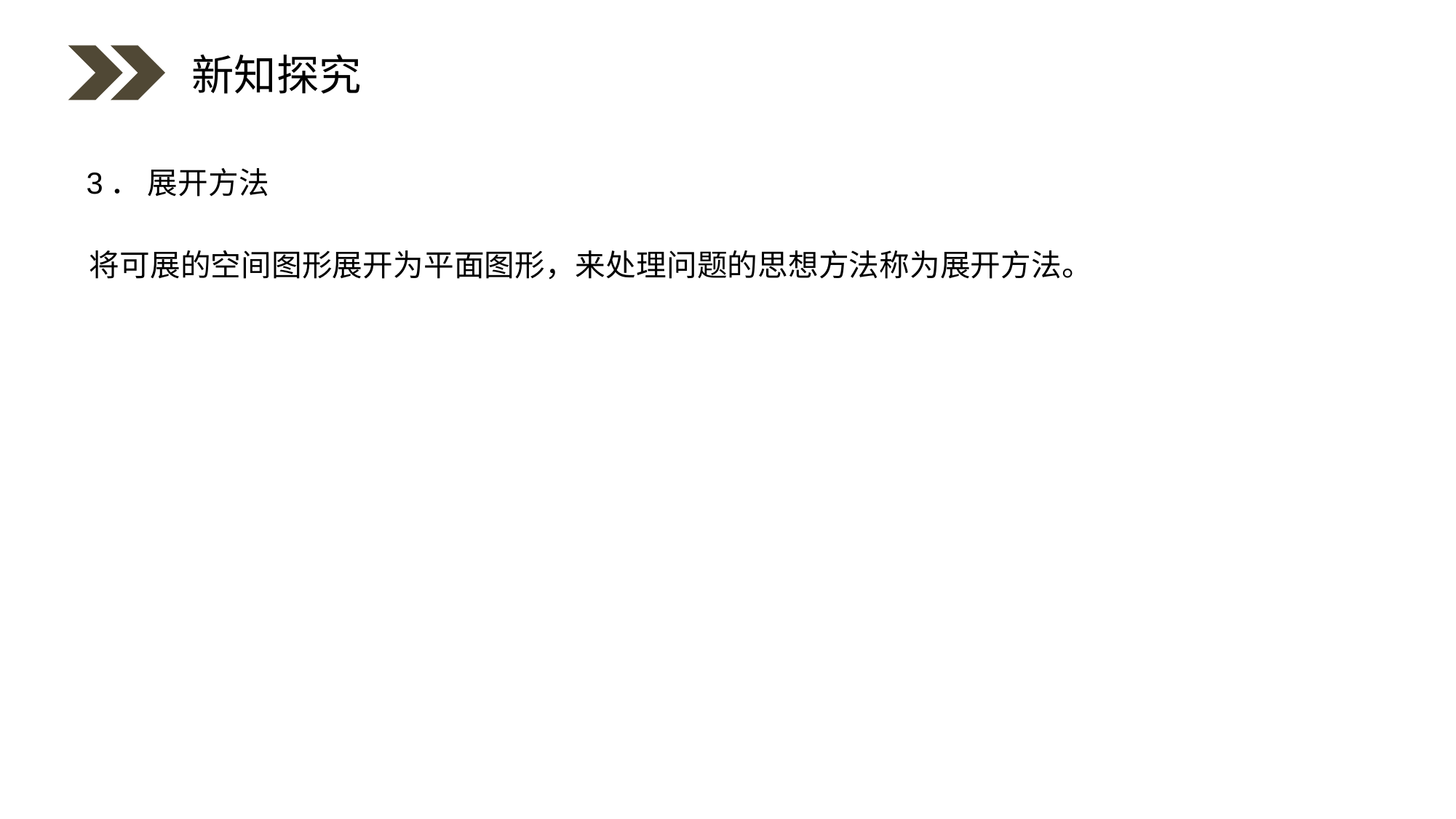

新知探究
3． 展开方法
将可展的空间图形展开为平面图形，来处理问题的思想方法称为展开方法。